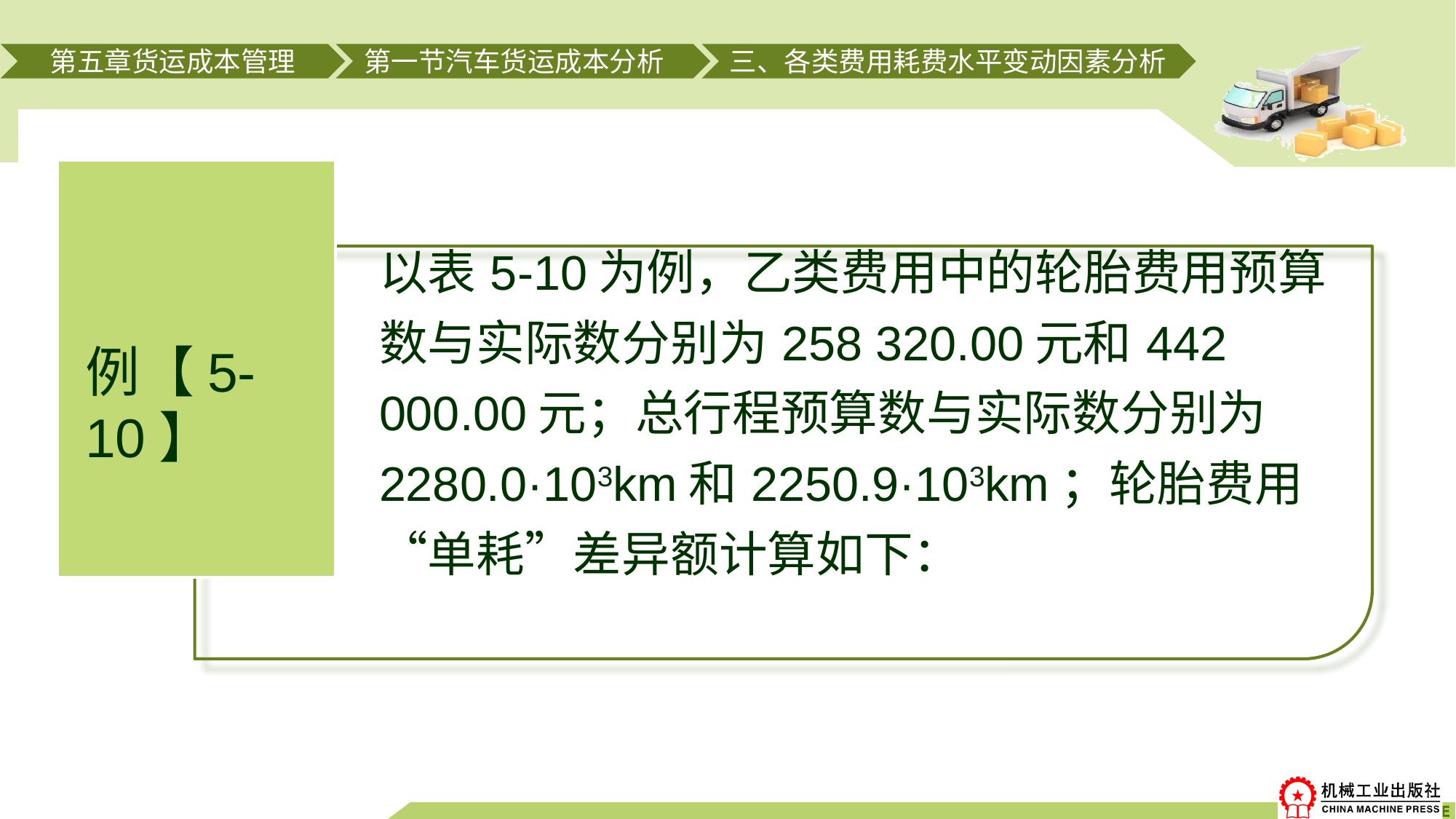

第五章货运成本管理
第一节汽车货运成本分析
三、各类费用耗费水平变动因素分析
以表5-10为例，乙类费用中的轮胎费用预算数与实际数分别为258 320.00元和442 000.00元；总行程预算数与实际数分别为2280.0·103km和2250.9·103km；轮胎费用“单耗”差异额计算如下：

例【5-10】